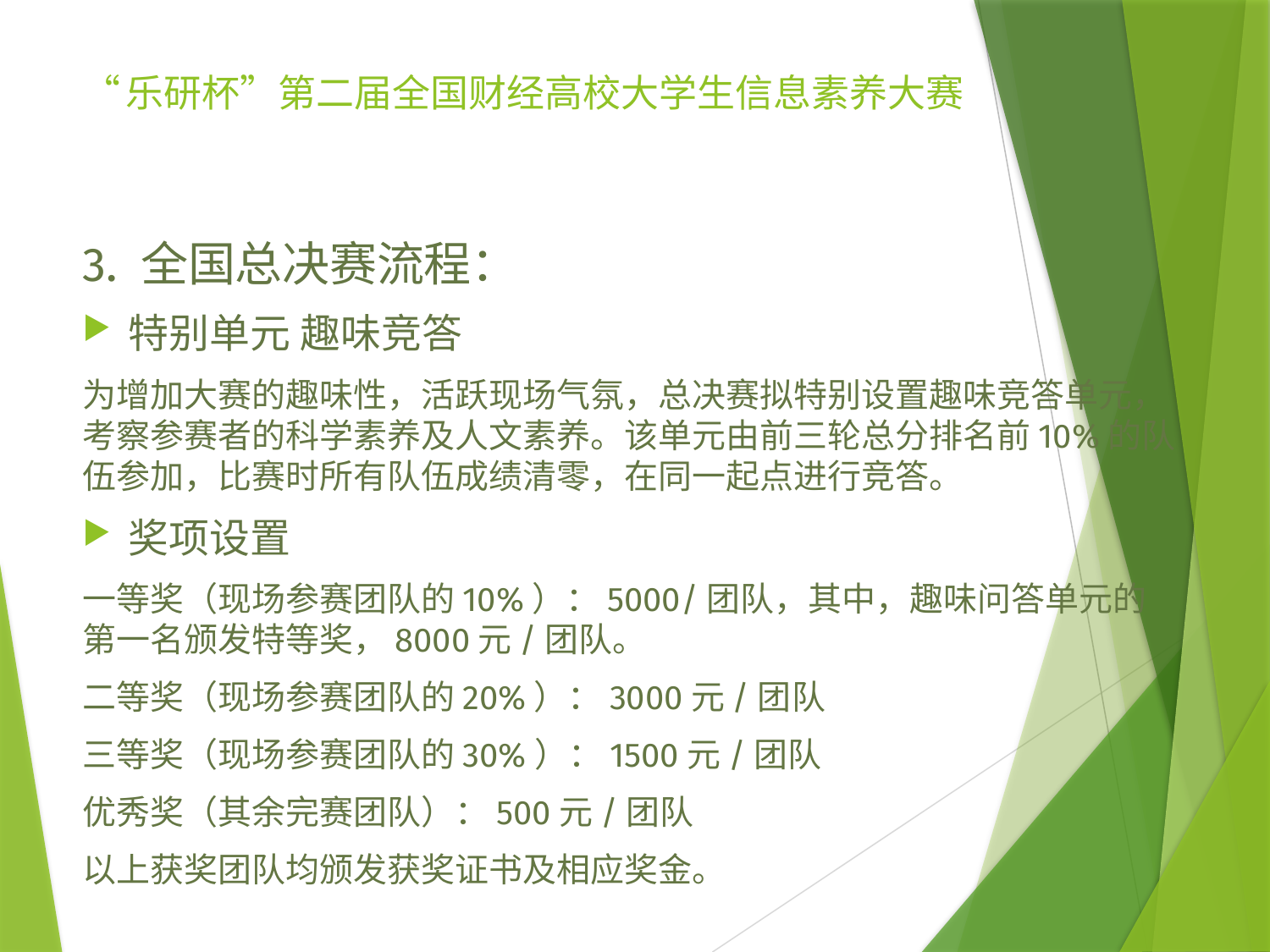

# “乐研杯”第二届全国财经高校大学生信息素养大赛
3. 全国总决赛流程：
特别单元 趣味竞答
为增加大赛的趣味性，活跃现场气氛，总决赛拟特别设置趣味竞答单元，考察参赛者的科学素养及人文素养。该单元由前三轮总分排名前10%的队伍参加，比赛时所有队伍成绩清零，在同一起点进行竞答。
奖项设置
一等奖（现场参赛团队的10%）：5000/团队，其中，趣味问答单元的第一名颁发特等奖，8000元/团队。
二等奖（现场参赛团队的20%）：3000元/团队
三等奖（现场参赛团队的30%）：1500元/团队
优秀奖（其余完赛团队）：500元/团队
以上获奖团队均颁发获奖证书及相应奖金。